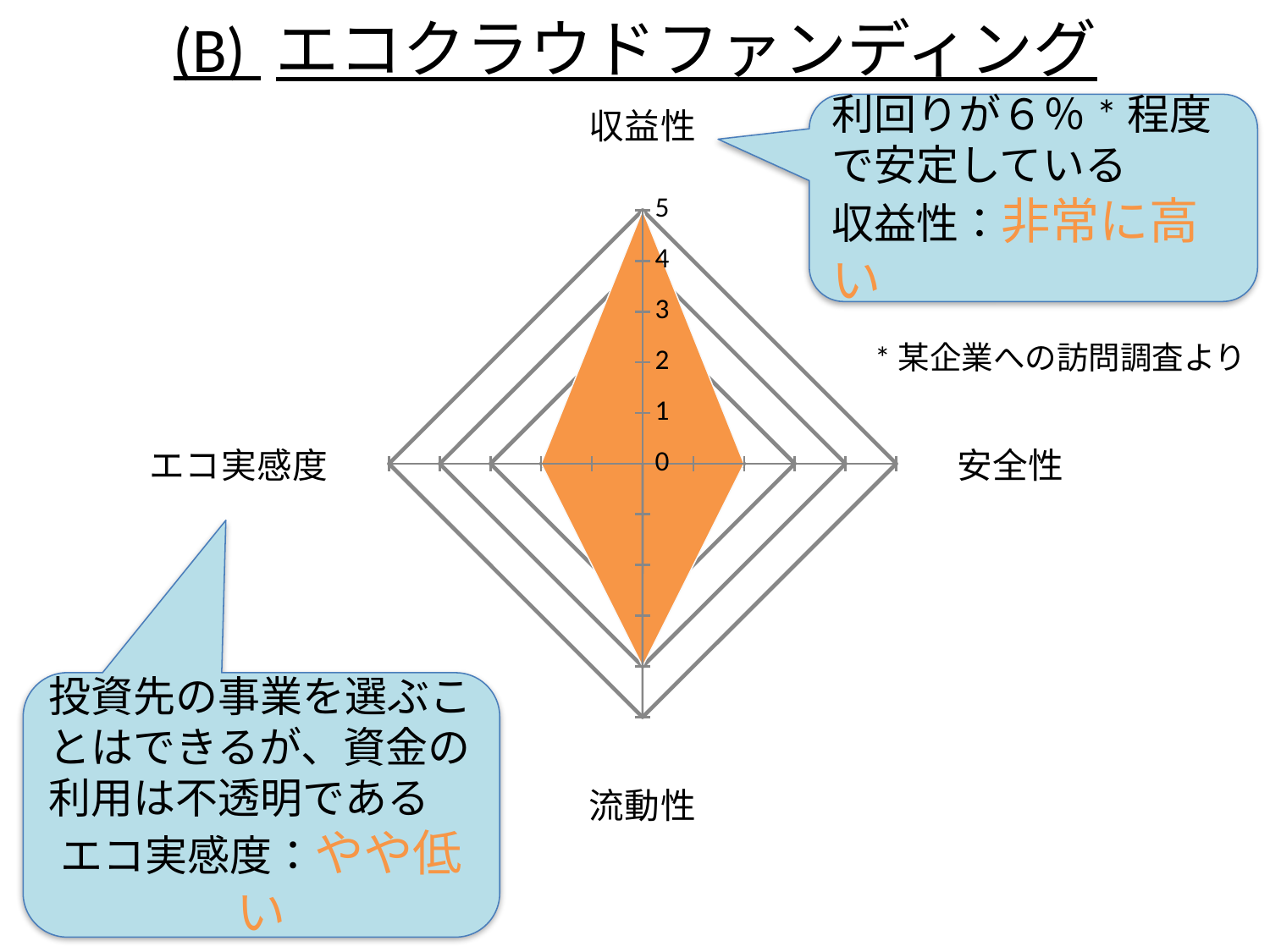

### Chart

| Category | エコクラウドファンディング |
|---|---|
| 収益性 | 5.0 |
| 安全性 | 2.0 |
| 流動性 | 4.0 |
| エコ実感度 | 2.0 |
(B) エコクラウドファンディング
利回りが６％*程度で安定している
収益性：非常に高い
*某企業への訪問調査より
投資先の事業を選ぶことはできるが、資金の利用は不透明である
エコ実感度：やや低い